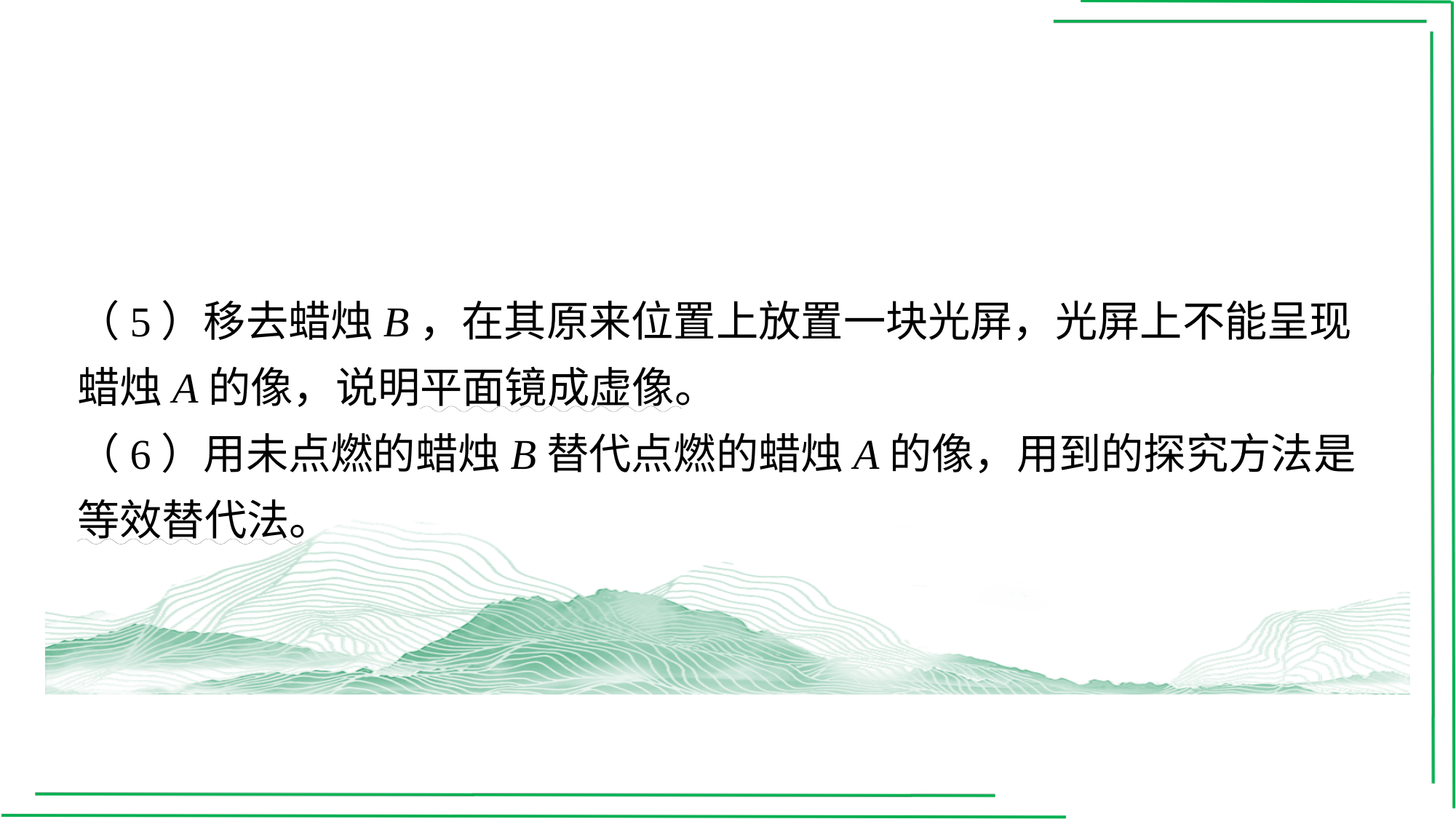

（5）移去蜡烛B，在其原来位置上放置一块光屏，光屏上不能呈现蜡烛A的像，说明平面镜成虚像。
（6）用未点燃的蜡烛B替代点燃的蜡烛A的像，用到的探究方法是等效替代法。